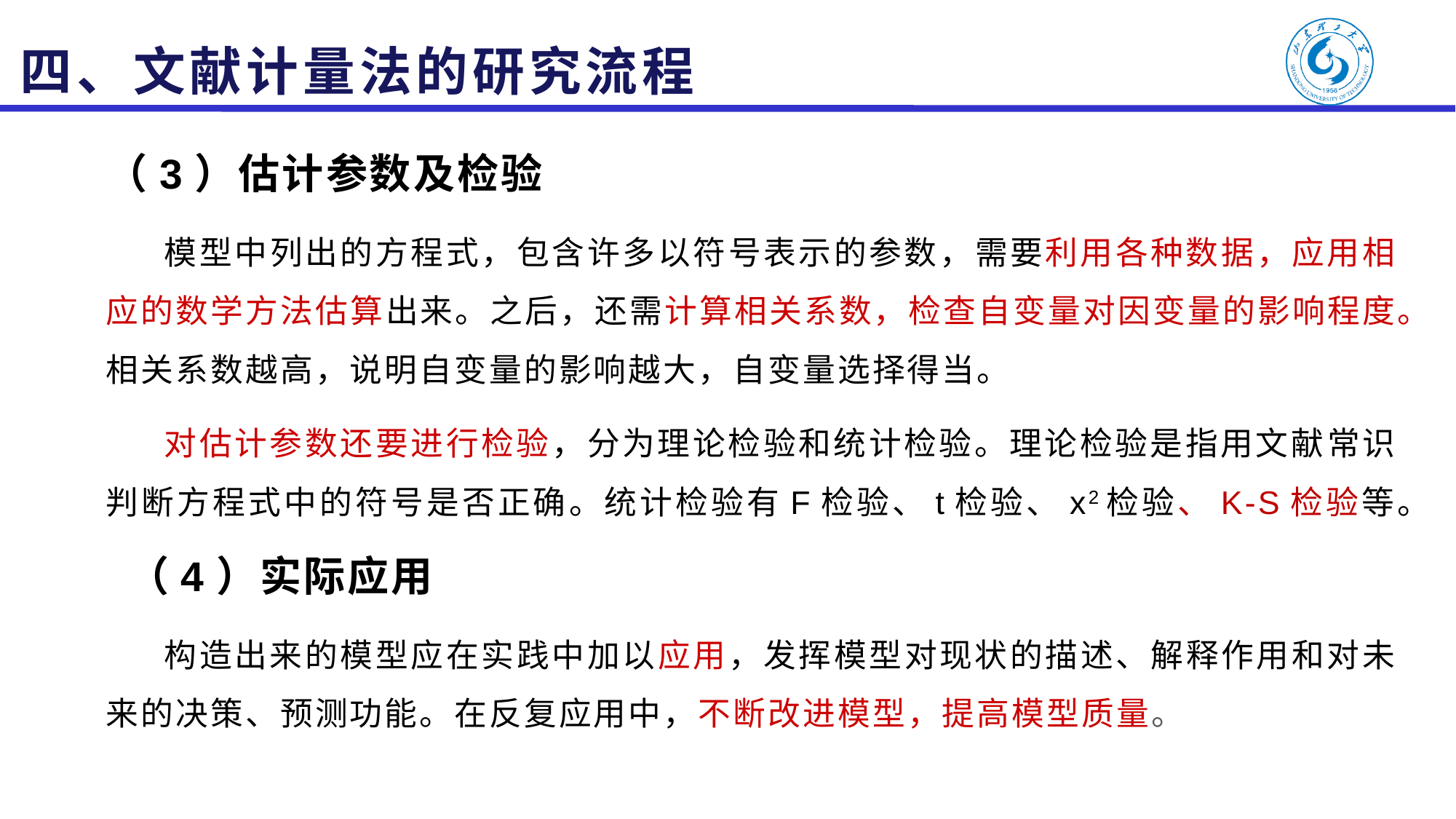

# 四、文献计量法的研究流程
（3）估计参数及检验
模型中列出的方程式，包含许多以符号表示的参数，需要利用各种数据，应用相应的数学方法估算出来。之后，还需计算相关系数，检查自变量对因变量的影响程度。相关系数越高，说明自变量的影响越大，自变量选择得当。
对估计参数还要进行检验，分为理论检验和统计检验。理论检验是指用文献常识判断方程式中的符号是否正确。统计检验有F检验、t检验、x2检验、K-S检验等。
 （4）实际应用
构造出来的模型应在实践中加以应用，发挥模型对现状的描述、解释作用和对未来的决策、预测功能。在反复应用中，不断改进模型，提高模型质量。